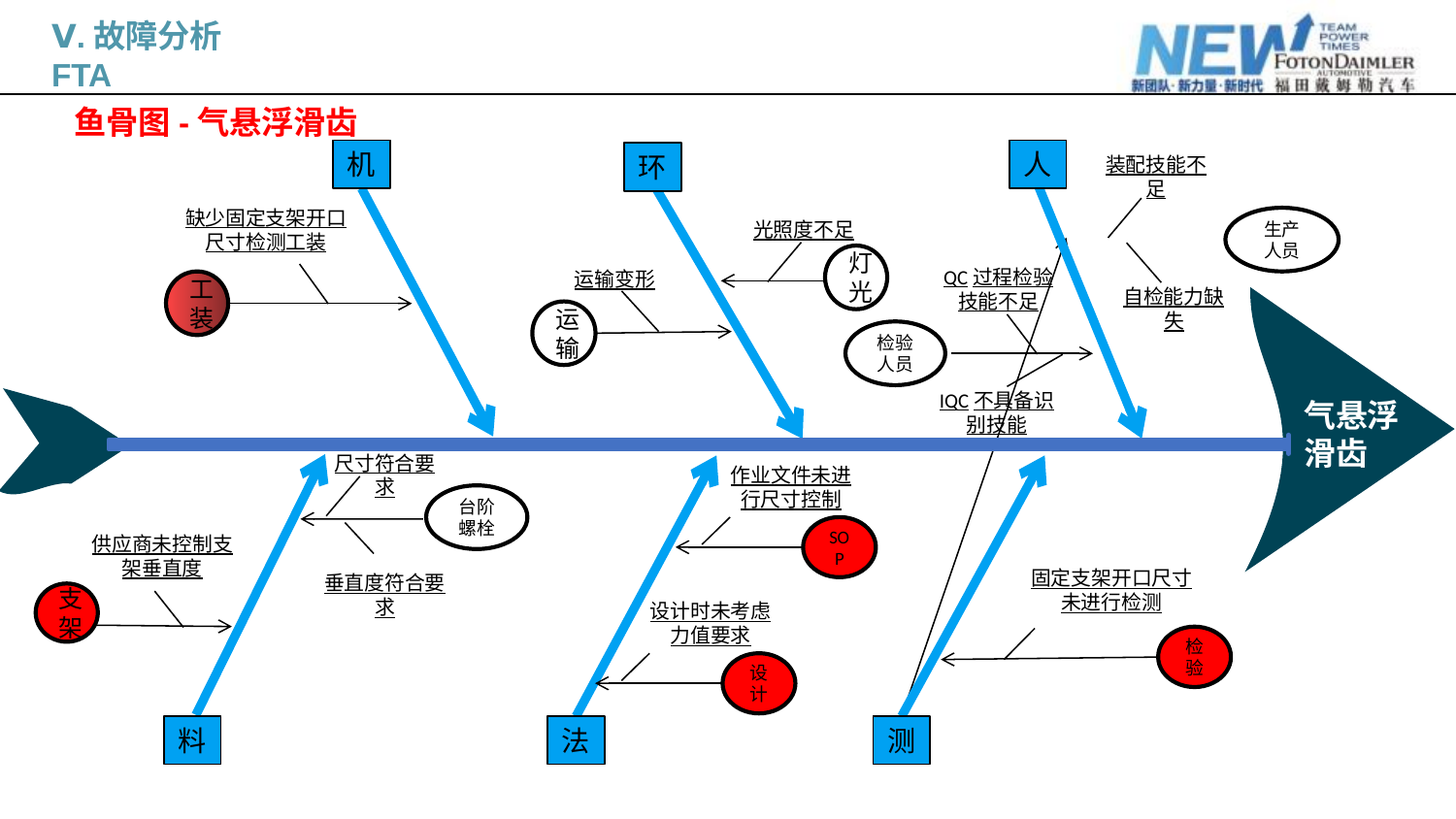

Ⅴ.故障分析
FTA
鱼骨图-气悬浮滑齿
机
人
环

气悬浮滑齿

料
法
测
装配技能不足
缺少固定支架开口尺寸检测工装
生产人员
光照度不足
灯光
QC过程检验技能不足
检验人员
IQC不具备识别技能
运输变形
运输
工装
自检能力缺失
尺寸符合要求
台阶螺栓
垂直度符合要求
作业文件未进行尺寸控制
SOP
供应商未控制支架垂直度
支架
固定支架开口尺寸未进行检测
设计时未考虑力值要求
设计
检验